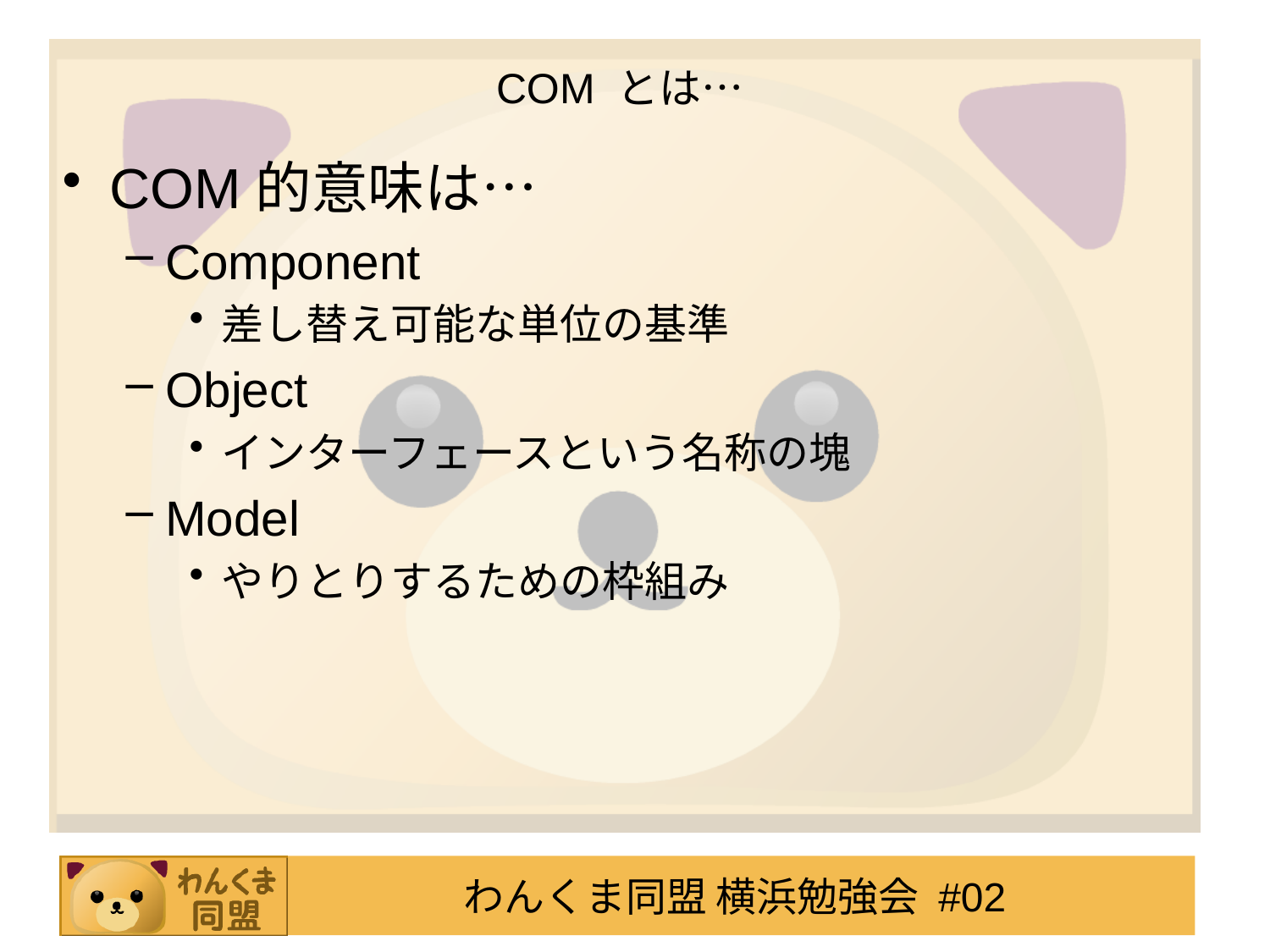

# COM とは…
COM的意味は…
Component
差し替え可能な単位の基準
Object
インターフェースという名称の塊
Model
やりとりするための枠組み